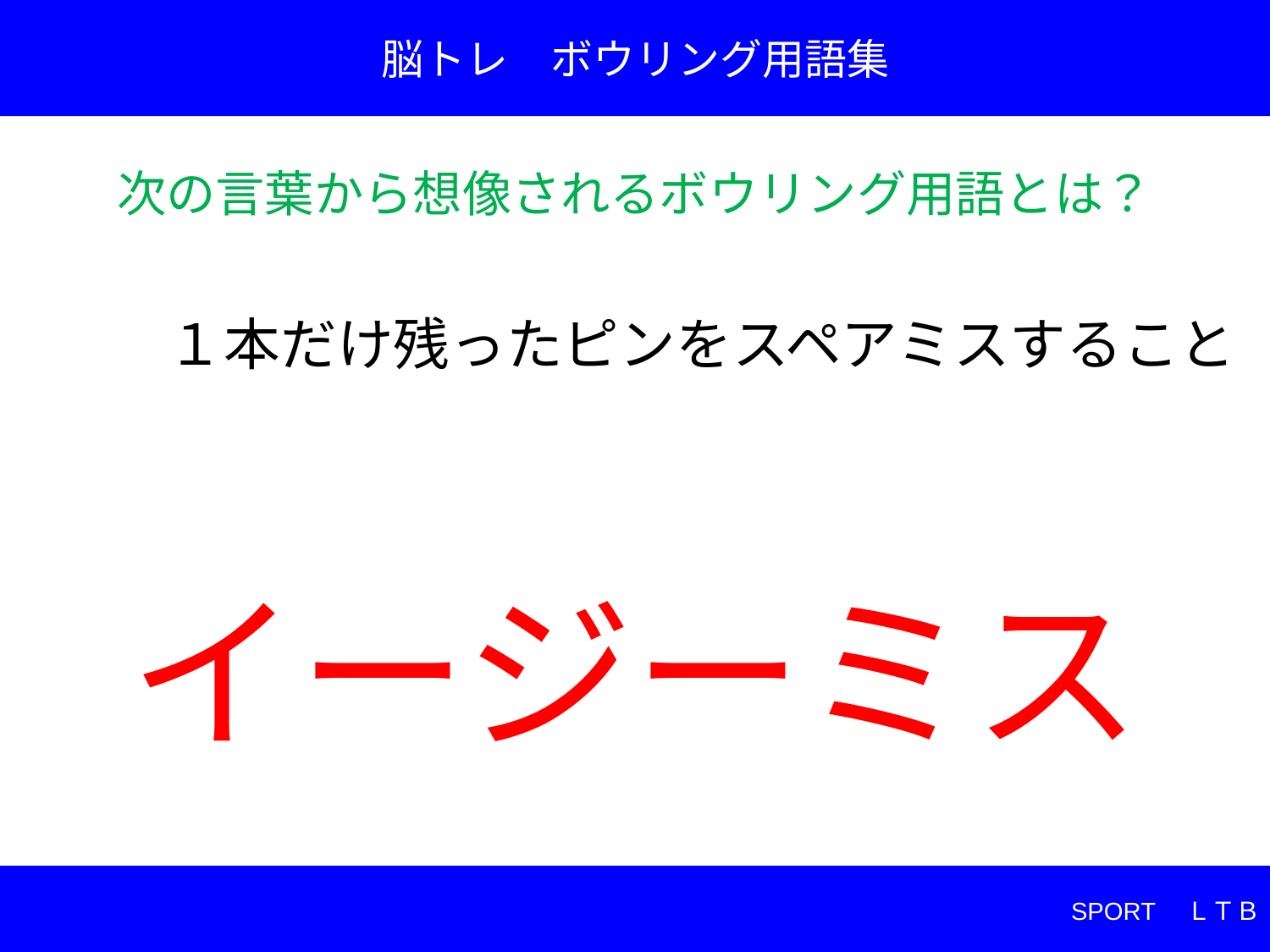

脳トレ　ボウリング用語集
次の言葉から想像されるボウリング用語とは？
１本だけ残ったピンをスペアミスすること
# イージーミス
SPORT　ＬＴＢ